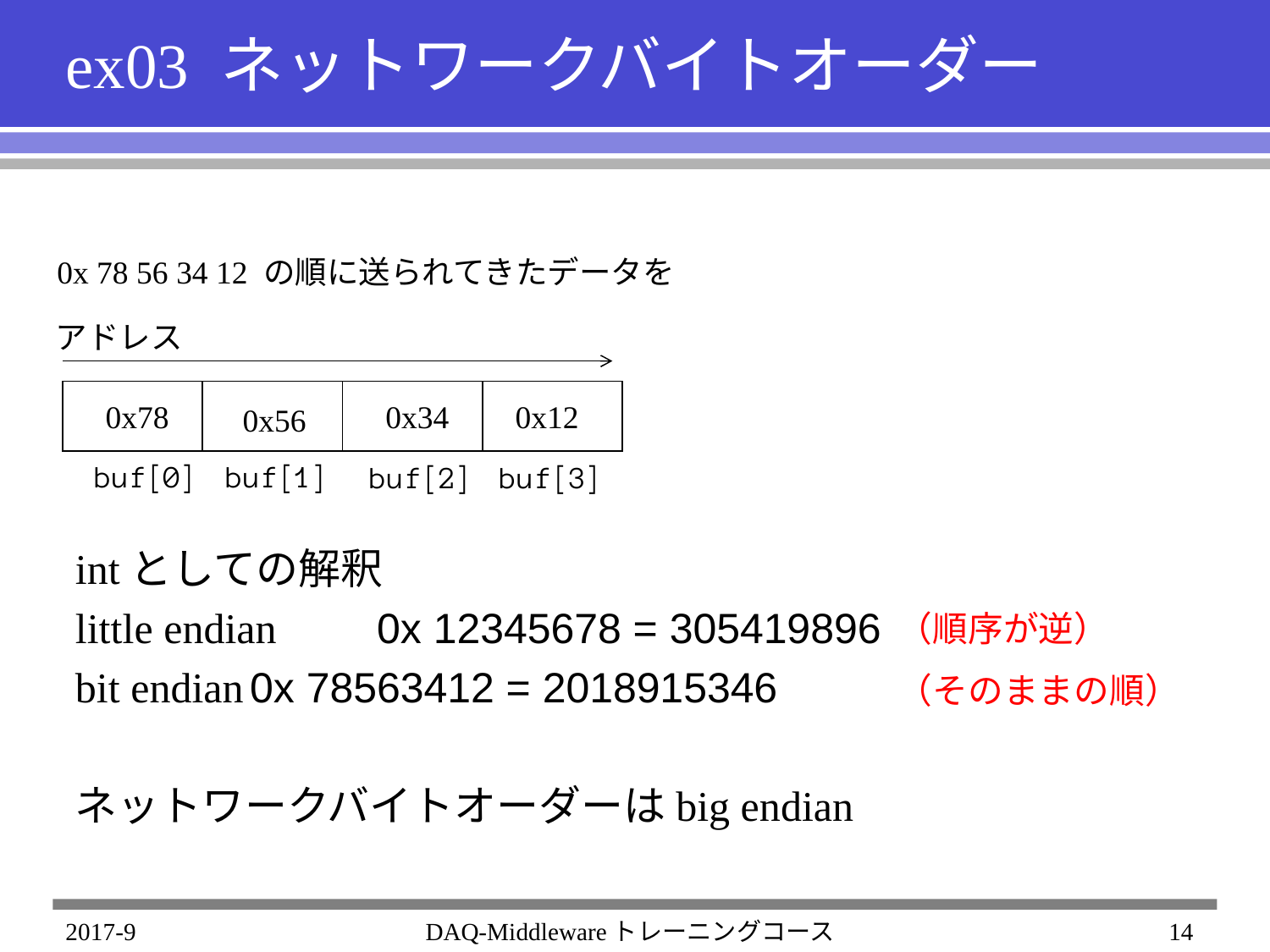

# ex03 ネットワークバイトオーダー
0x 78 56 34 12 の順に送られてきたデータを
アドレス

0x78
0x34
0x12
0x56
buf[0]
buf[1]
buf[2]
buf[3]
intとしての解釈
little endian	0x 12345678 = 305419896
bit endian	0x 78563412 = 2018915346

ネットワークバイトオーダーはbig endian

（順序が逆）
（そのままの順）
2017-9
DAQ-Middlewareトレーニングコース
14